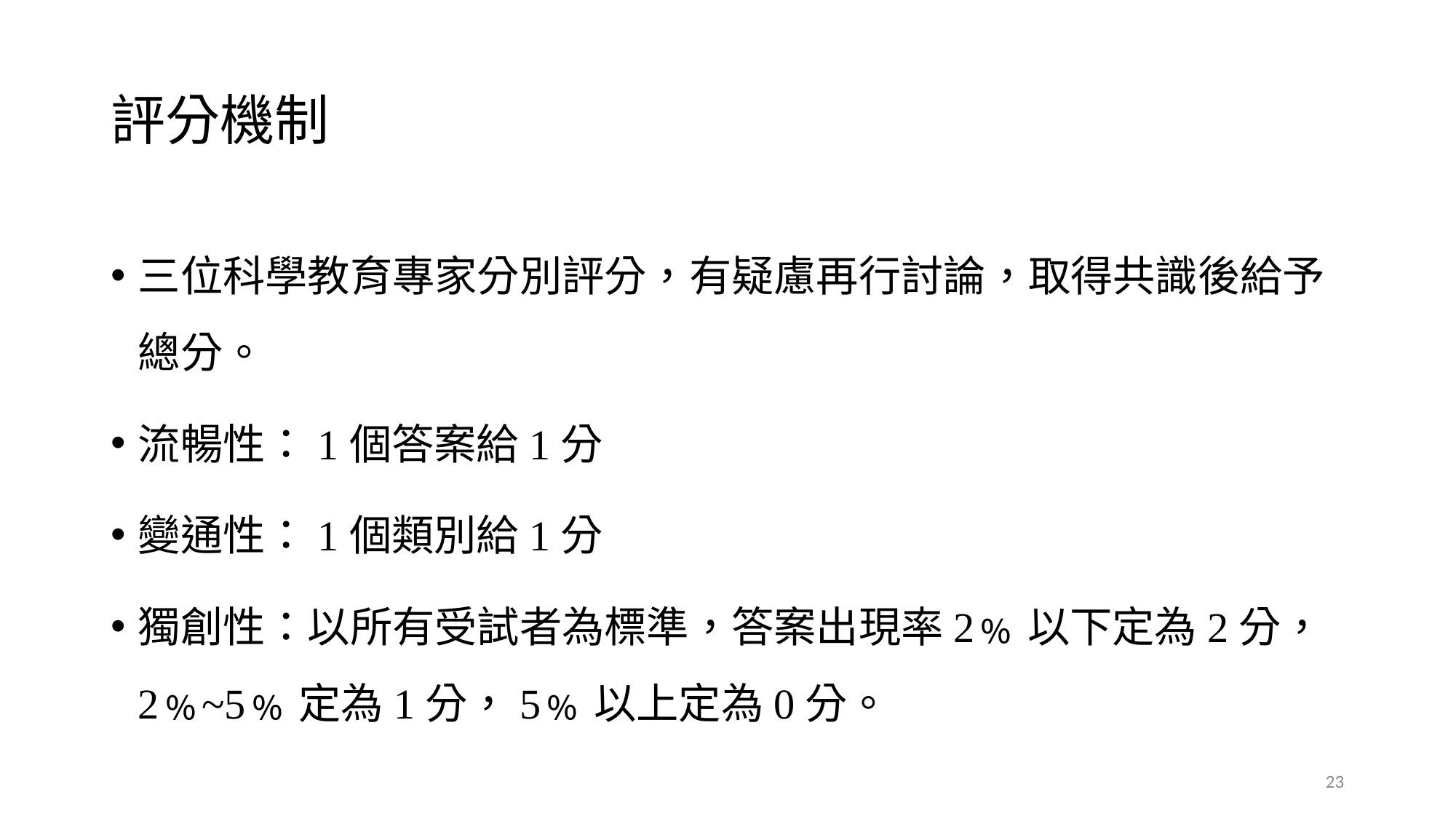

# 評分機制
三位科學教育專家分別評分，有疑慮再行討論，取得共識後給予總分。
流暢性：1個答案給1分
變通性：1個類別給1分
獨創性：以所有受試者為標準，答案出現率2﹪以下定為2分，2﹪~5﹪定為1分，5﹪以上定為0分。
23